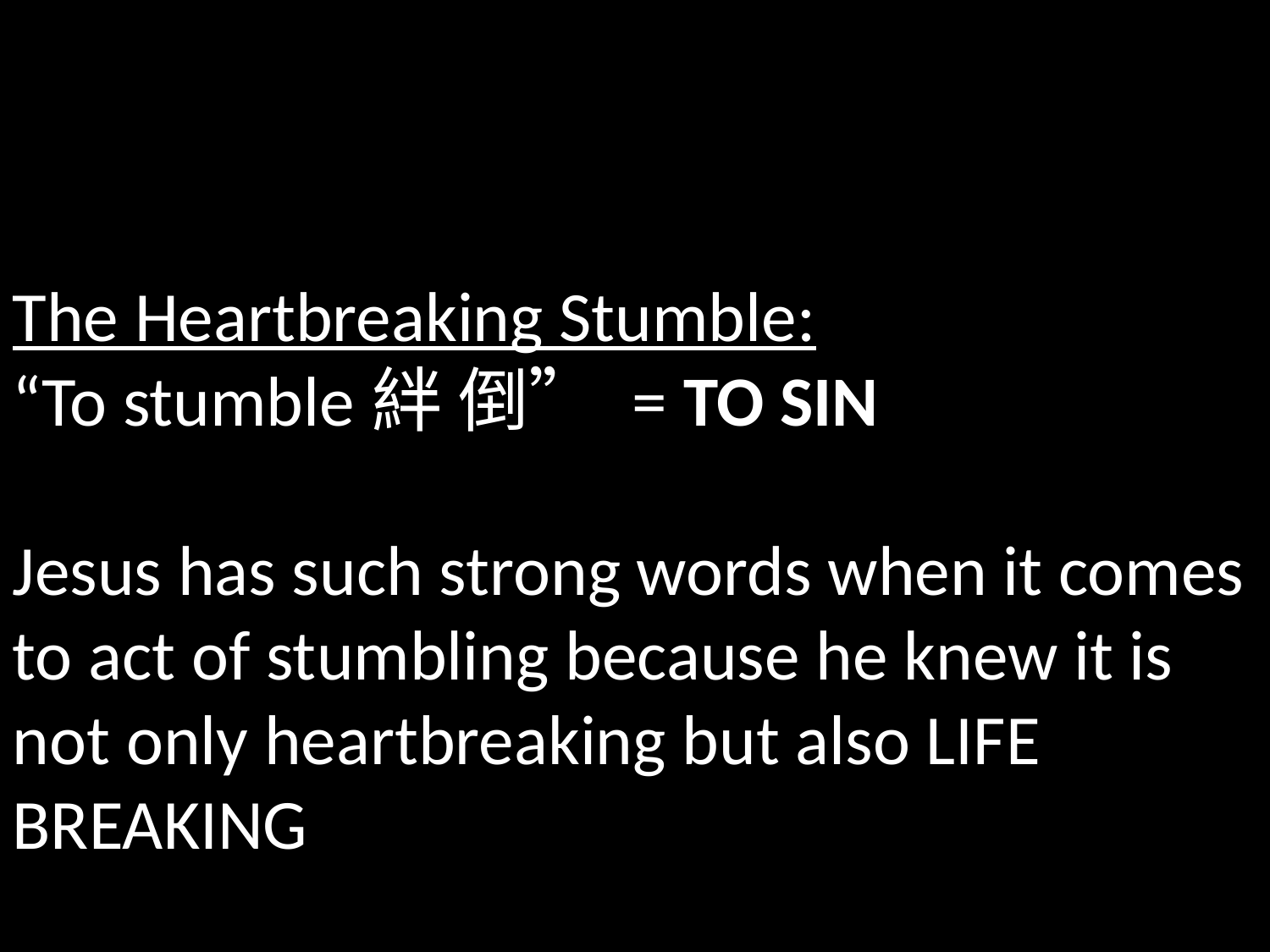

The Heartbreaking Stumble:
“To stumble絆 倒” = TO SIN

Jesus has such strong words when it comes to act of stumbling because he knew it is not only heartbreaking but also LIFE BREAKING